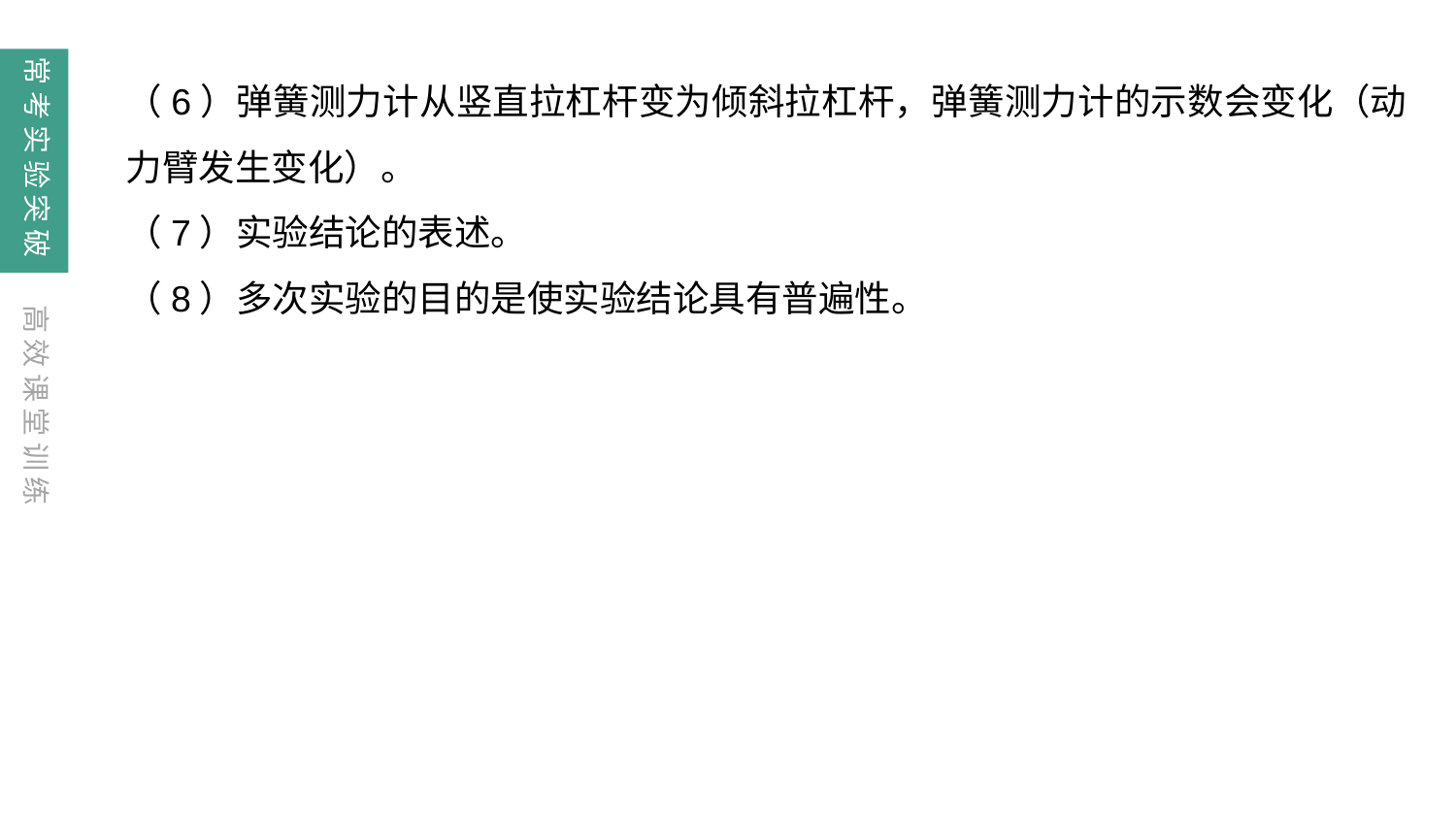

常考实验突破

（6）弹簧测力计从竖直拉杠杆变为倾斜拉杠杆，弹簧测力计的示数会变化（动力臂发生变化）。
（7）实验结论的表述。
（8）多次实验的目的是使实验结论具有普遍性。
高效课堂训练